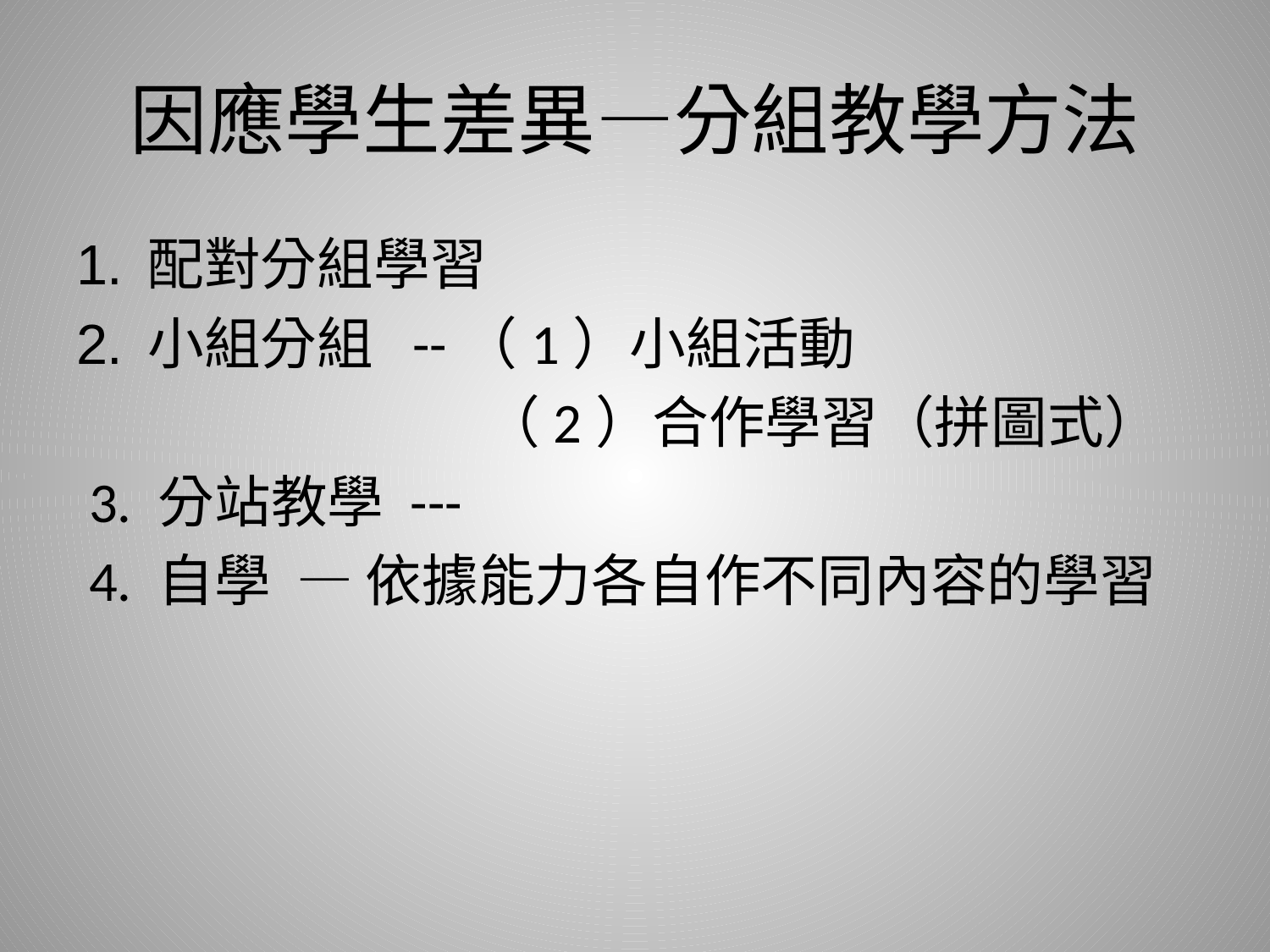

# 因應學生差異—分組教學方法
配對分組學習
小組分組  --（1）小組活動
                               （2）合作學習（拼圖式）
 3. 分站教學 ---
 4. 自學  — 依據能力各自作不同內容的學習